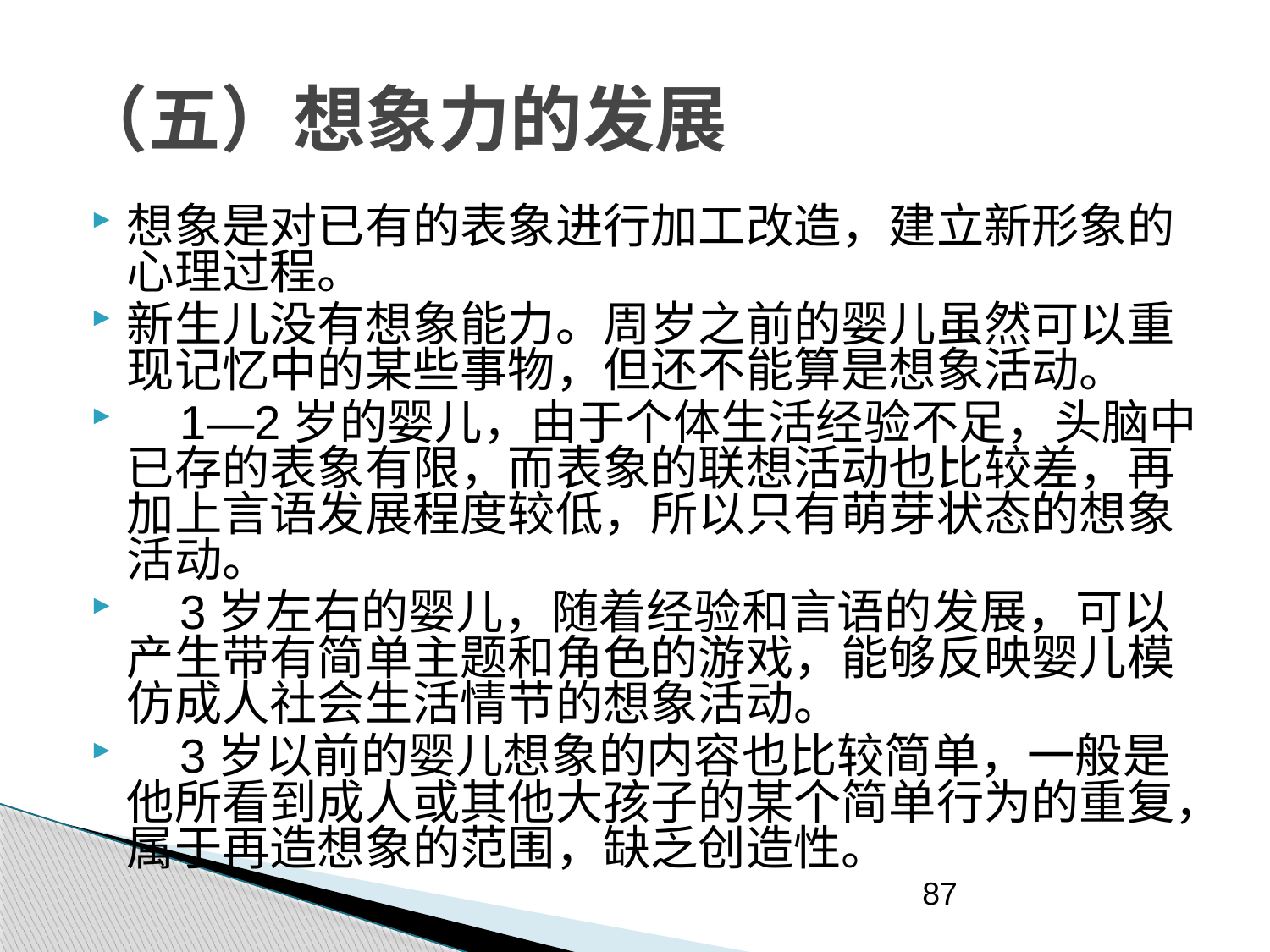

（五）想象力的发展
想象是对已有的表象进行加工改造，建立新形象的心理过程。
新生儿没有想象能力。周岁之前的婴儿虽然可以重现记忆中的某些事物，但还不能算是想象活动。
    1—2岁的婴儿，由于个体生活经验不足，头脑中已存的表象有限，而表象的联想活动也比较差，再加上言语发展程度较低，所以只有萌芽状态的想象活动。
    3岁左右的婴儿，随着经验和言语的发展，可以产生带有简单主题和角色的游戏，能够反映婴儿模仿成人社会生活情节的想象活动。
    3岁以前的婴儿想象的内容也比较简单，一般是他所看到成人或其他大孩子的某个简单行为的重复，属于再造想象的范围，缺乏创造性。
87